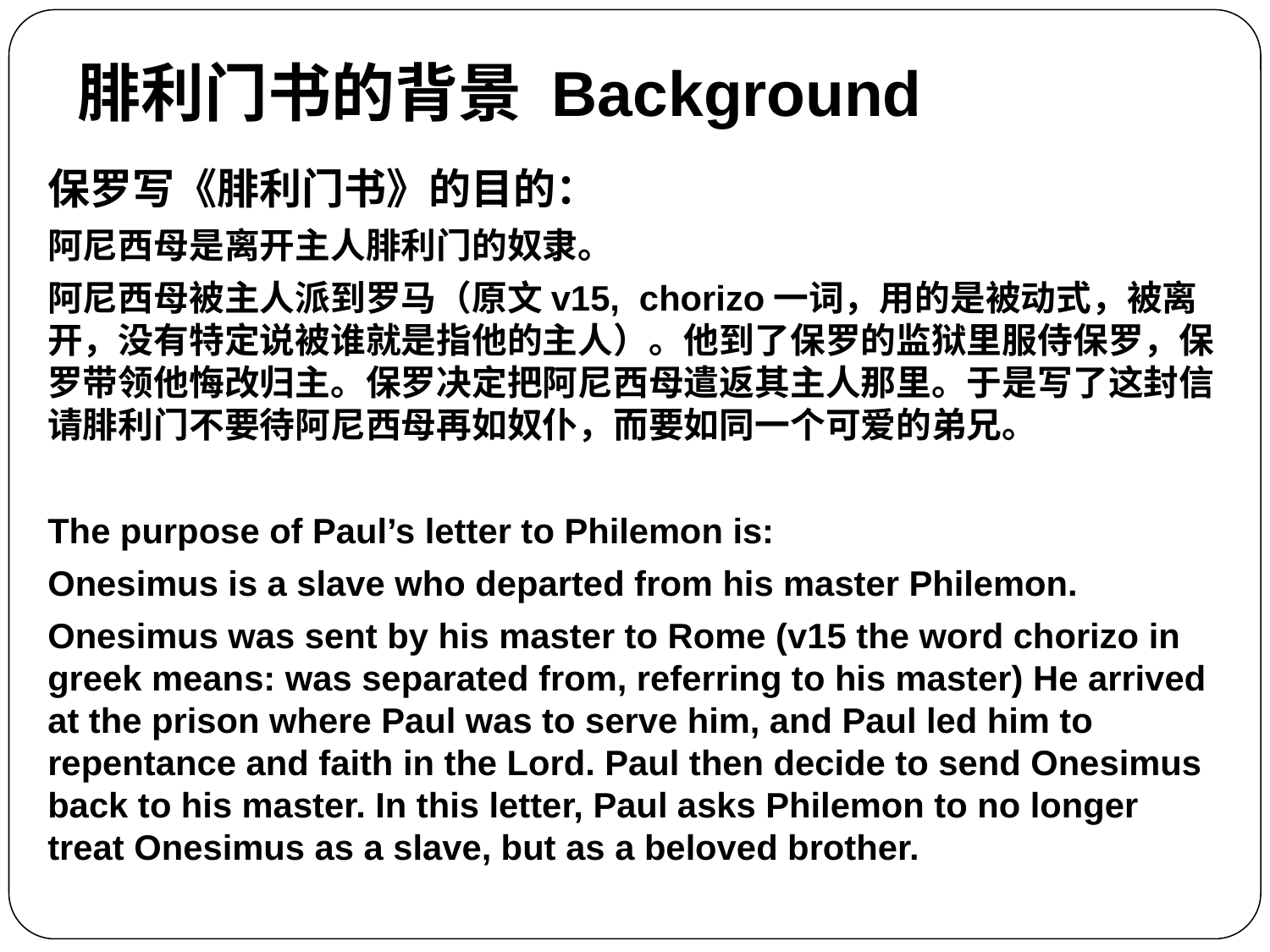

腓利门书的背景 Background
保罗写《腓利门书》的目的：
阿尼西母是离开主人腓利门的奴隶。
阿尼西母被主人派到罗马（原文v15,  chorizo一词，用的是被动式，被离开，没有特定说被谁就是指他的主人）。他到了保罗的监狱里服侍保罗，保罗带领他悔改归主。保罗决定把阿尼西母遣返其主人那里。于是写了这封信请腓利门不要待阿尼西母再如奴仆，而要如同一个可爱的弟兄。

The purpose of Paul’s letter to Philemon is:
Onesimus is a slave who departed from his master Philemon.
Onesimus was sent by his master to Rome (v15 the word chorizo in greek means: was separated from, referring to his master) He arrived at the prison where Paul was to serve him, and Paul led him to repentance and faith in the Lord. Paul then decide to send Onesimus back to his master. In this letter, Paul asks Philemon to no longer treat Onesimus as a slave, but as a beloved brother.